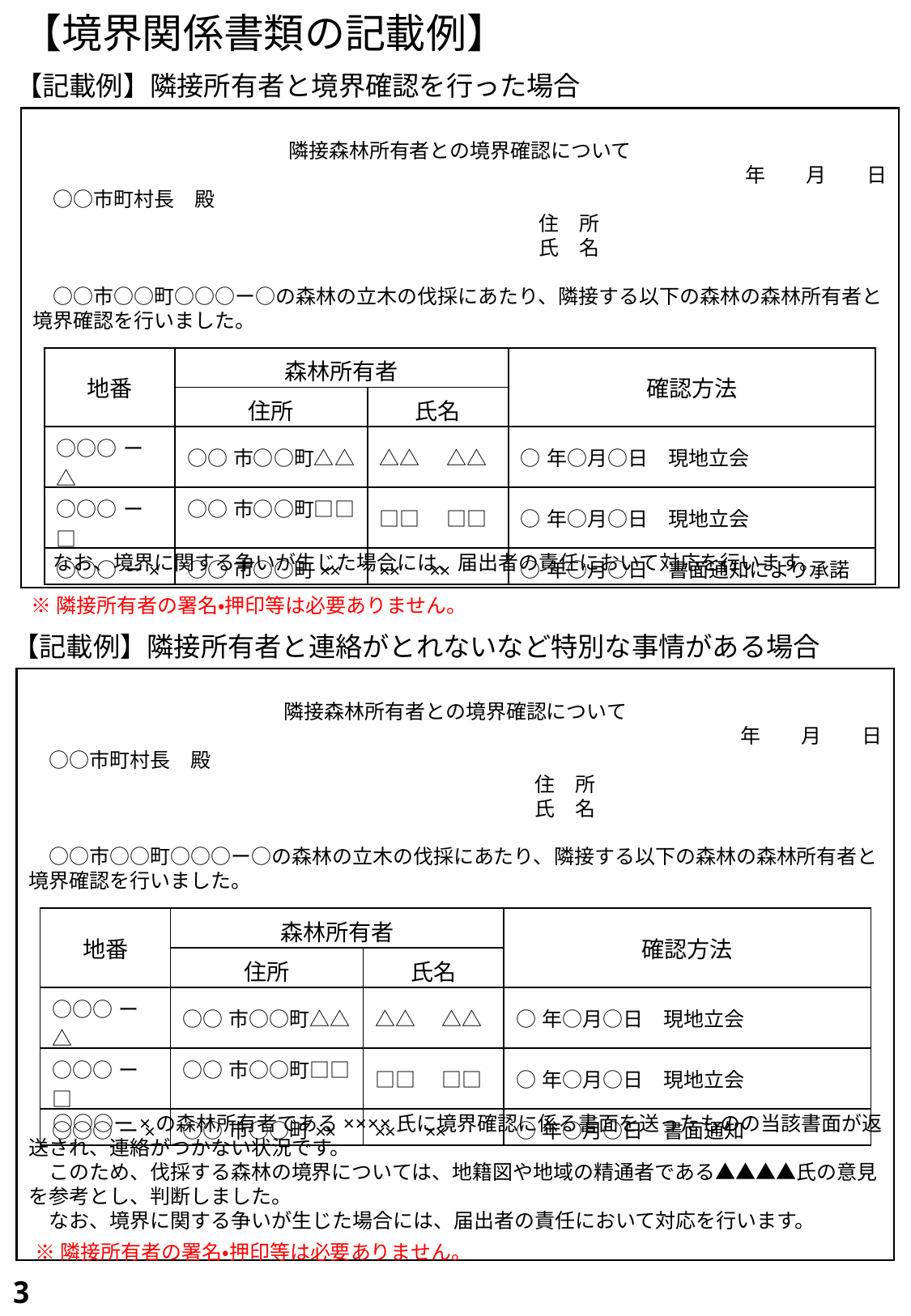

【境界関係書類の記載例】
【記載例】隣接所有者と境界確認を行った場合

隣接森林所有者との境界確認について
年　　月　　日
　○○市町村長　殿
　住　所
　氏　名

　○○市○○町○○○ー○の森林の立木の伐採にあたり、隣接する以下の森林の森林所有者と境界確認を行いました。

　なお、境界に関する争いが生じた場合には、届出者の責任において対応を行います。
| 地番 | 森林所有者 |  | 確認方法 |
| --- | --- | --- | --- |
|  | 住所 | 氏名 |  |
| ○○○ー△ | ○○市○○町△△ | △△　△△ | ○年○月○日　現地立会 |
| ○○○ー□ | ○○市○○町□□ | □□　□□ | ○年○月○日　現地立会 |
| ○○○ー× | ○○市○○町×× | ××　×× | ○年○月○日　書面通知により承諾 |
※隣接所有者の署名・押印等は必要ありません。
【記載例】隣接所有者と連絡がとれないなど特別な事情がある場合

隣接森林所有者との境界確認について
年　　月　　日
　○○市町村長　殿
　住　所
　氏　名

　○○市○○町○○○ー○の森林の立木の伐採にあたり、隣接する以下の森林の森林所有者と境界確認を行いました。

　 ○○○ー×の森林所有者である××××氏に境界確認に係る書面を送ったものの当該書面が返送され、連絡がつかない状況です。
　このため、伐採する森林の境界については、地籍図や地域の精通者である▲▲▲▲氏の意見を参考とし、判断しました。
　なお、境界に関する争いが生じた場合には、届出者の責任において対応を行います。
| 地番 | 森林所有者 |  | 確認方法 |
| --- | --- | --- | --- |
|  | 住所 | 氏名 |  |
| ○○○ー△ | ○○市○○町△△ | △△　△△ | ○年○月○日　現地立会 |
| ○○○ー□ | ○○市○○町□□ | □□　□□ | ○年○月○日　現地立会 |
| ○○○ー× | ○○市○○町×× | ××　×× | ○年○月○日　書面通知 |
※隣接所有者の署名・押印等は必要ありません。
30